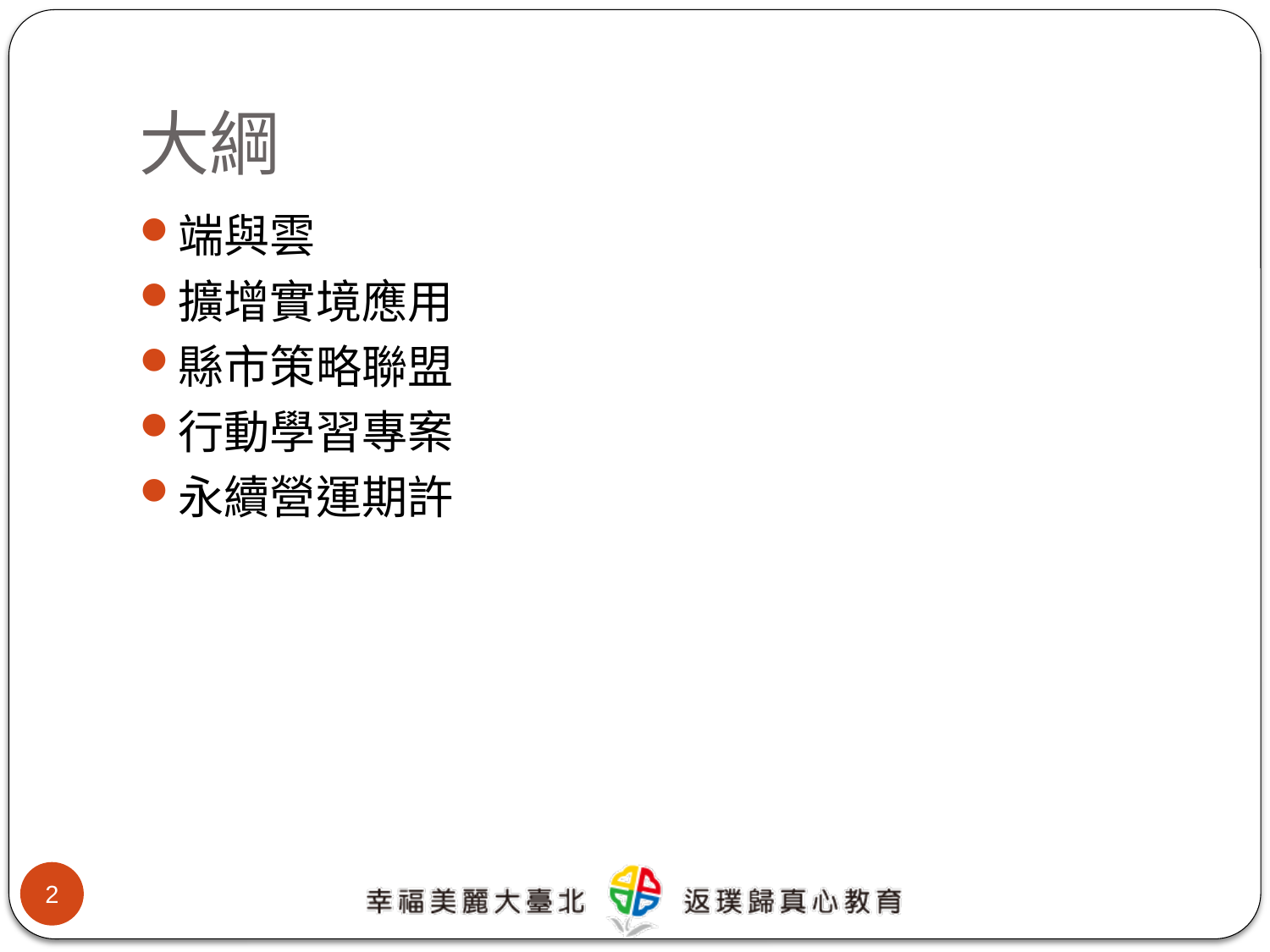

# 大綱
端與雲
擴增實境應用
縣市策略聯盟
行動學習專案
永續營運期許

2